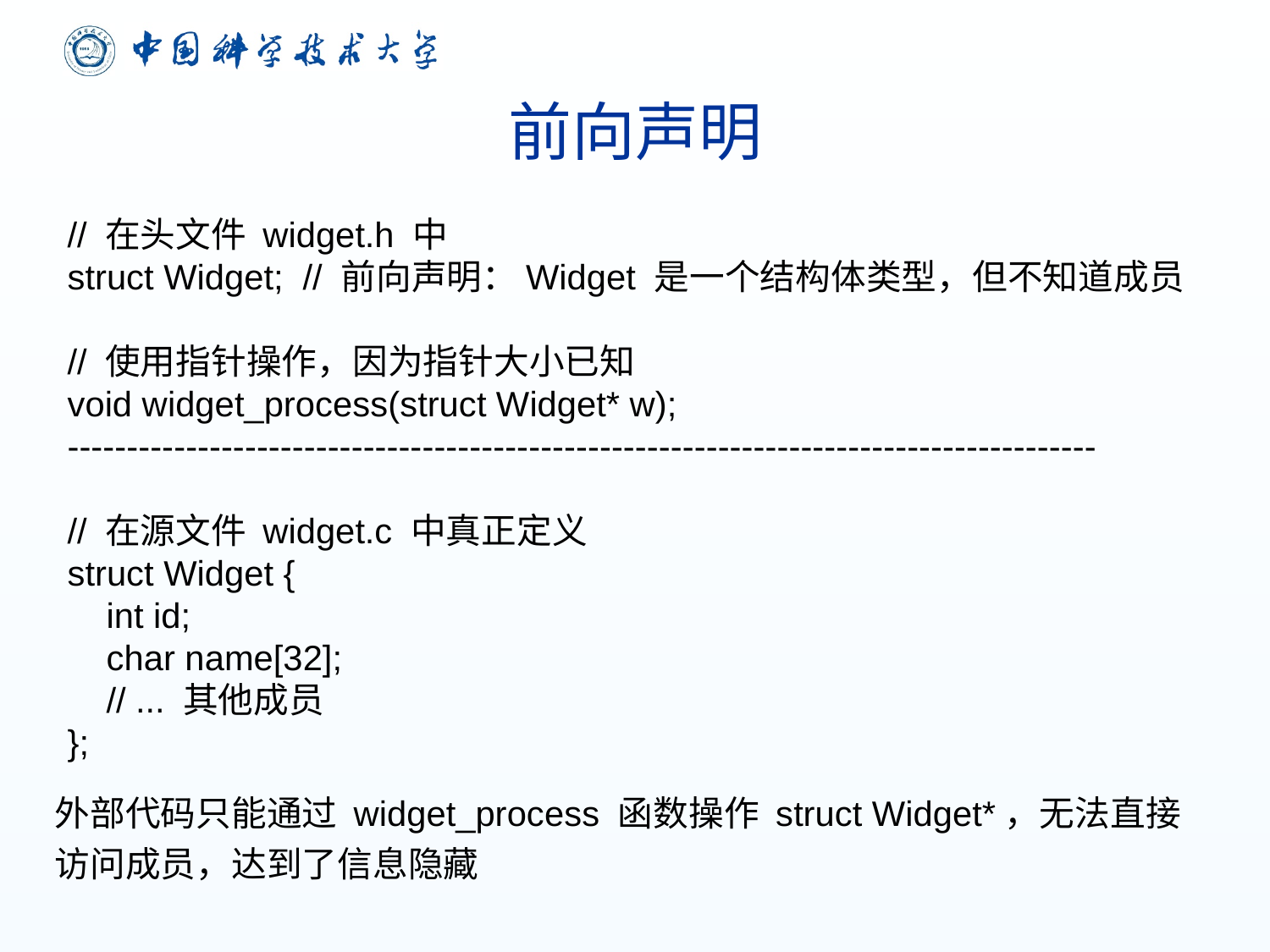

# 前向声明
// 在头文件 widget.h 中
struct Widget;  // 前向声明：Widget 是一个结构体类型，但不知道成员

// 使用指针操作，因为指针大小已知
void widget_process(struct Widget* w);
---------------------------------------------------------------------------------------

// 在源文件 widget.c 中真正定义
struct Widget {
    int id;
    char name[32];
    // ... 其他成员
};
外部代码只能通过 widget_process 函数操作 struct Widget*，无法直接访问成员，达到了信息隐藏